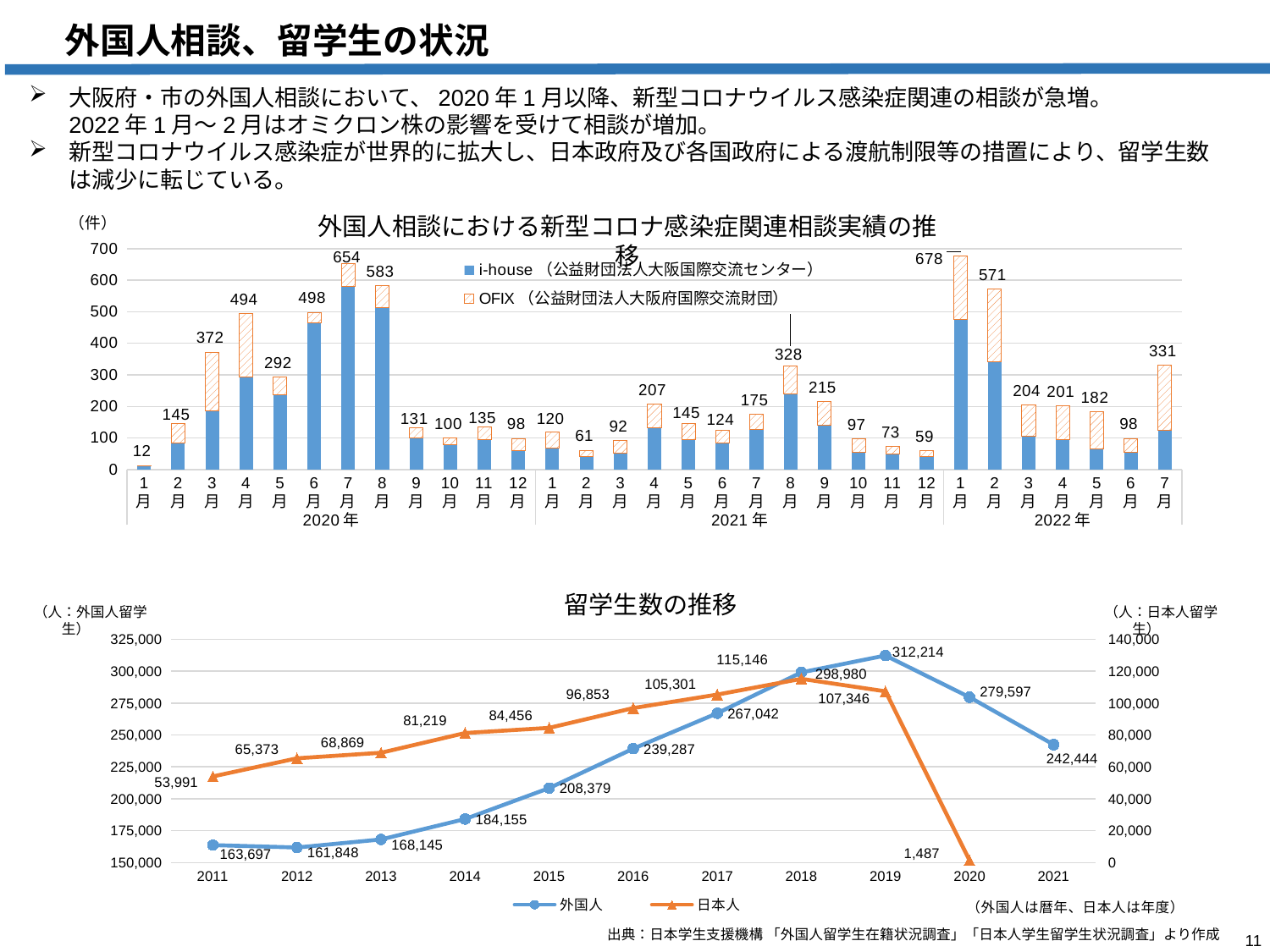

外国人相談、留学生の状況
大阪府・市の外国人相談において、2020年1月以降、新型コロナウイルス感染症関連の相談が急増。
2022年1月～2月はオミクロン株の影響を受けて相談が増加。
新型コロナウイルス感染症が世界的に拡大し、日本政府及び各国政府による渡航制限等の措置により、留学生数は減少に転じている。

外国人相談における新型コロナ感染症関連相談実績の推移
（件）

### Chart

| Category | i-house（公益財団法人大阪国際交流センター） | OFIX（公益財団法人大阪府国際交流財団） | 計 |
|---|---|---|---|
| 1
月 | 11.0 | 1.0 | 12.0 |
| 2
月 | 85.0 | 60.0 | 145.0 |
| 3
月 | 187.0 | 185.0 | 372.0 |
| 4
月 | 292.0 | 202.0 | 494.0 |
| 5
月 | 238.0 | 54.0 | 292.0 |
| 6
月 | 466.0 | 32.0 | 498.0 |
| 7
月 | 581.0 | 73.0 | 654.0 |
| 8
月 | 513.0 | 70.0 | 583.0 |
| 9
月 | 101.0 | 30.0 | 131.0 |
| 10
月 | 79.0 | 21.0 | 100.0 |
| 11
月 | 95.0 | 40.0 | 135.0 |
| 12
月 | 60.0 | 38.0 | 98.0 |
| 1
月 | 69.0 | 51.0 | 120.0 |
| 2
月 | 41.0 | 20.0 | 61.0 |
| 3
月 | 52.0 | 40.0 | 92.0 |
| 4
月 | 133.0 | 74.0 | 207.0 |
| 5
月 | 95.0 | 50.0 | 145.0 |
| 6
月 | 85.0 | 39.0 | 124.0 |
| 7
月 | 126.0 | 49.0 | 175.0 |
| 8
月 | 239.0 | 89.0 | 328.0 |
| 9
月 | 139.0 | 76.0 | 215.0 |
| 10
月 | 55.0 | 42.0 | 97.0 |
| 11
月 | 50.0 | 23.0 | 73.0 |
| 12
月 | 40.0 | 19.0 | 59.0 |
| 1
月 | 476.0 | 202.0 | 678.0 |
| 2
月 | 341.0 | 230.0 | 571.0 |
| 3
月 | 106.0 | 98.0 | 204.0 |
| 4
月 | 94.0 | 107.0 | 201.0 |
| 5
月 | 64.0 | 118.0 | 182.0 |
| 6
月 | 54.0 | 44.0 | 98.0 |
| 7
月 | 123.0 | 208.0 | 331.0 |
留学生数の推移
（人：外国人留学生）
（人：日本人留学生）

### Chart

| Category | 外国人 | 日本人 |
|---|---|---|
| 2011 | 163697.0 | 53991.0 |
| 2012 | 161848.0 | 65373.0 |
| 2013 | 168145.0 | 68869.0 |
| 2014 | 184155.0 | 81219.0 |
| 2015 | 208379.0 | 84456.0 |
| 2016 | 239287.0 | 96853.0 |
| 2017 | 267042.0 | 105301.0 |
| 2018 | 298980.0 | 115146.0 |
| 2019 | 312214.0 | 107346.0 |
| 2020 | 279597.0 | 1487.0 |
| 2021 | 242444.0 | None |
11
出典：日本学生支援機構 「外国人留学生在籍状況調査」「日本人学生留学生状況調査」より作成